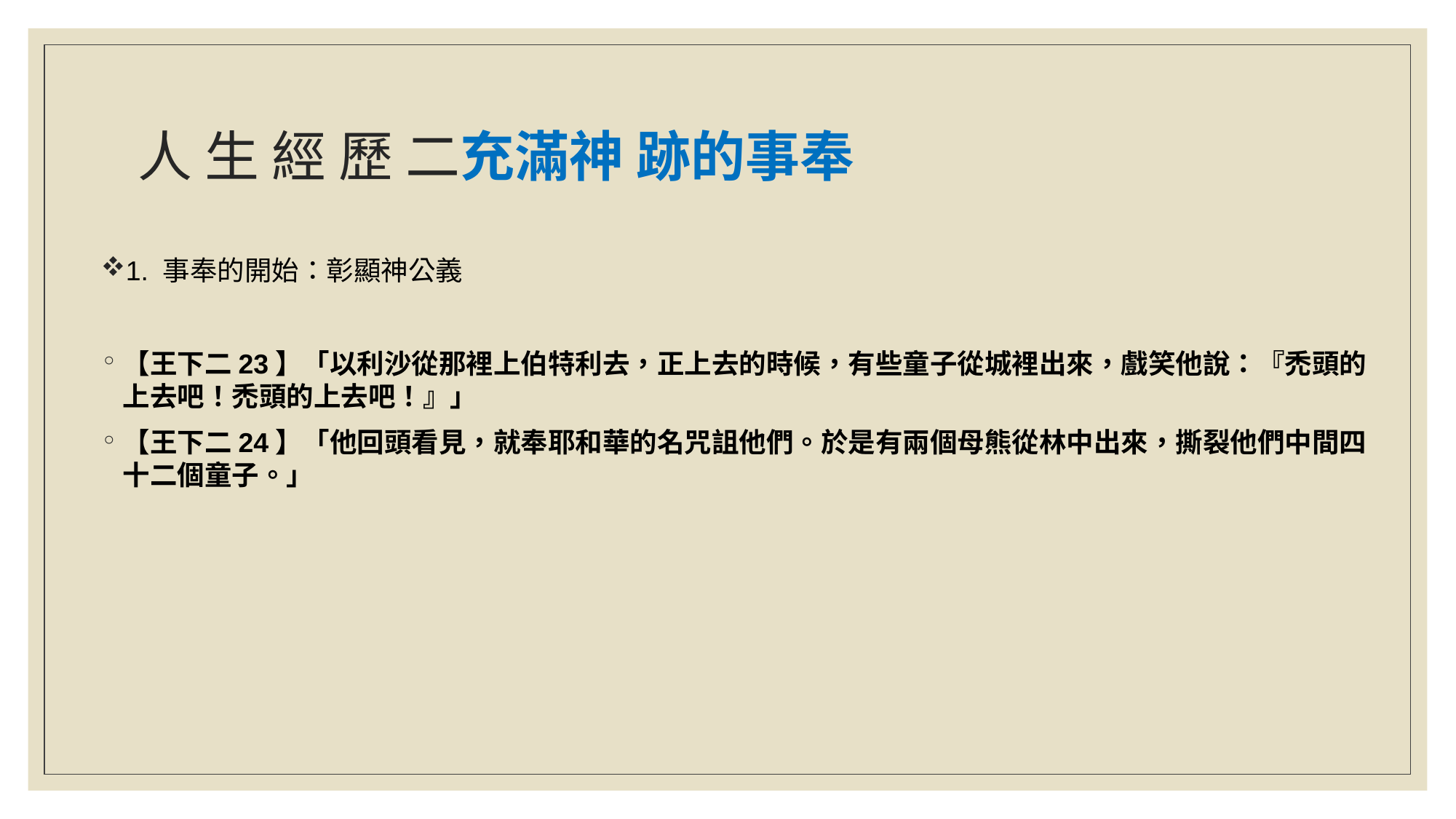

# 人 生 經 歷 二充滿神 跡的事奉
1. 事奉的開始：彰顯神公義

【王下二23】「以利沙從那裡上伯特利去，正上去的時候，有些童子從城裡出來，戲笑他說：『禿頭的上去吧！禿頭的上去吧！』」
【王下二24】「他回頭看見，就奉耶和華的名咒詛他們。於是有兩個母熊從林中出來，撕裂他們中間四十二個童子。」